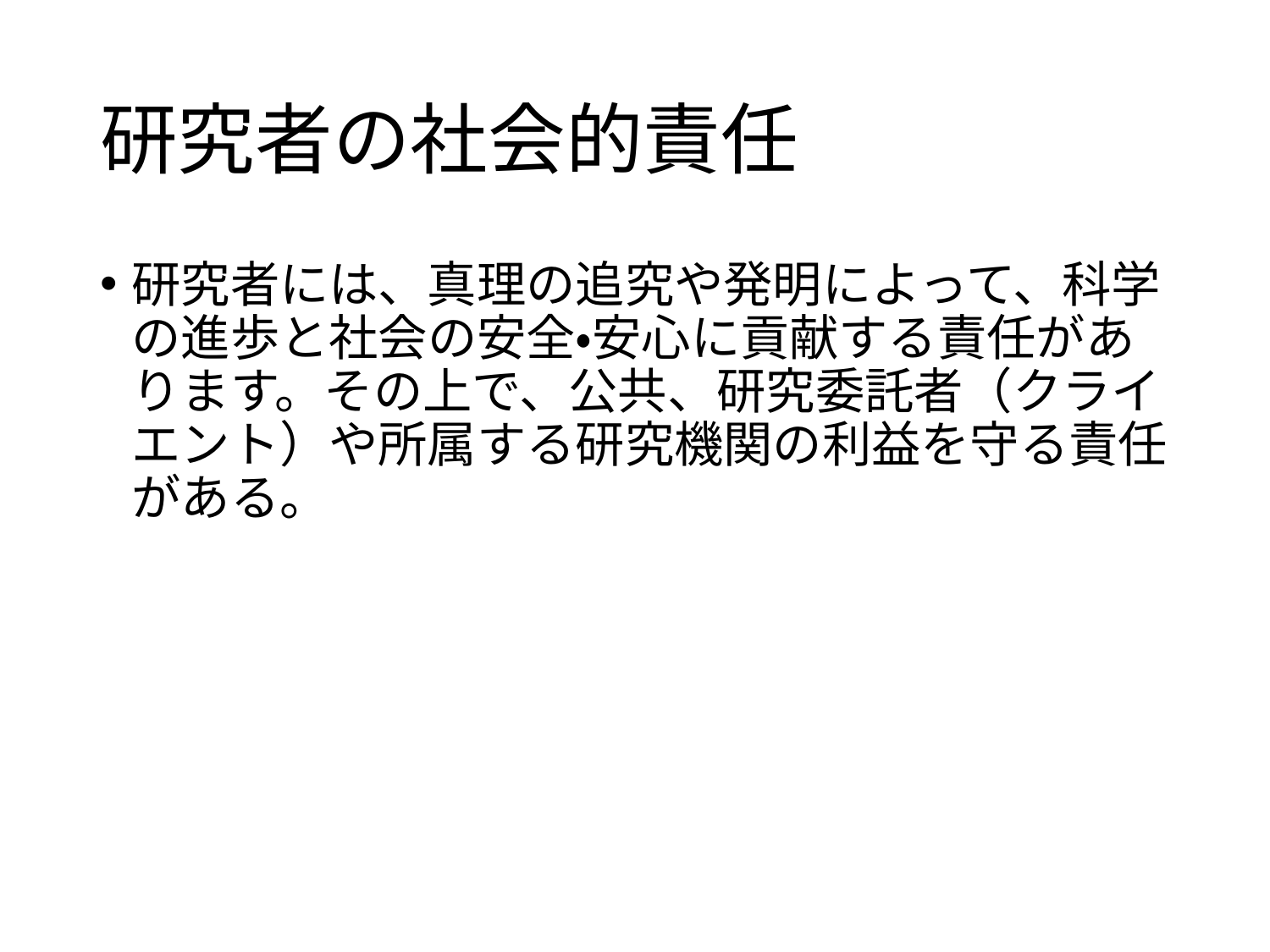

# 研究者の社会的責任
研究者には、真理の追究や発明によって、科学の進歩と社会の安全・安心に貢献する責任があります。その上で、公共、研究委託者（クライエント）や所属する研究機関の利益を守る責任がある。